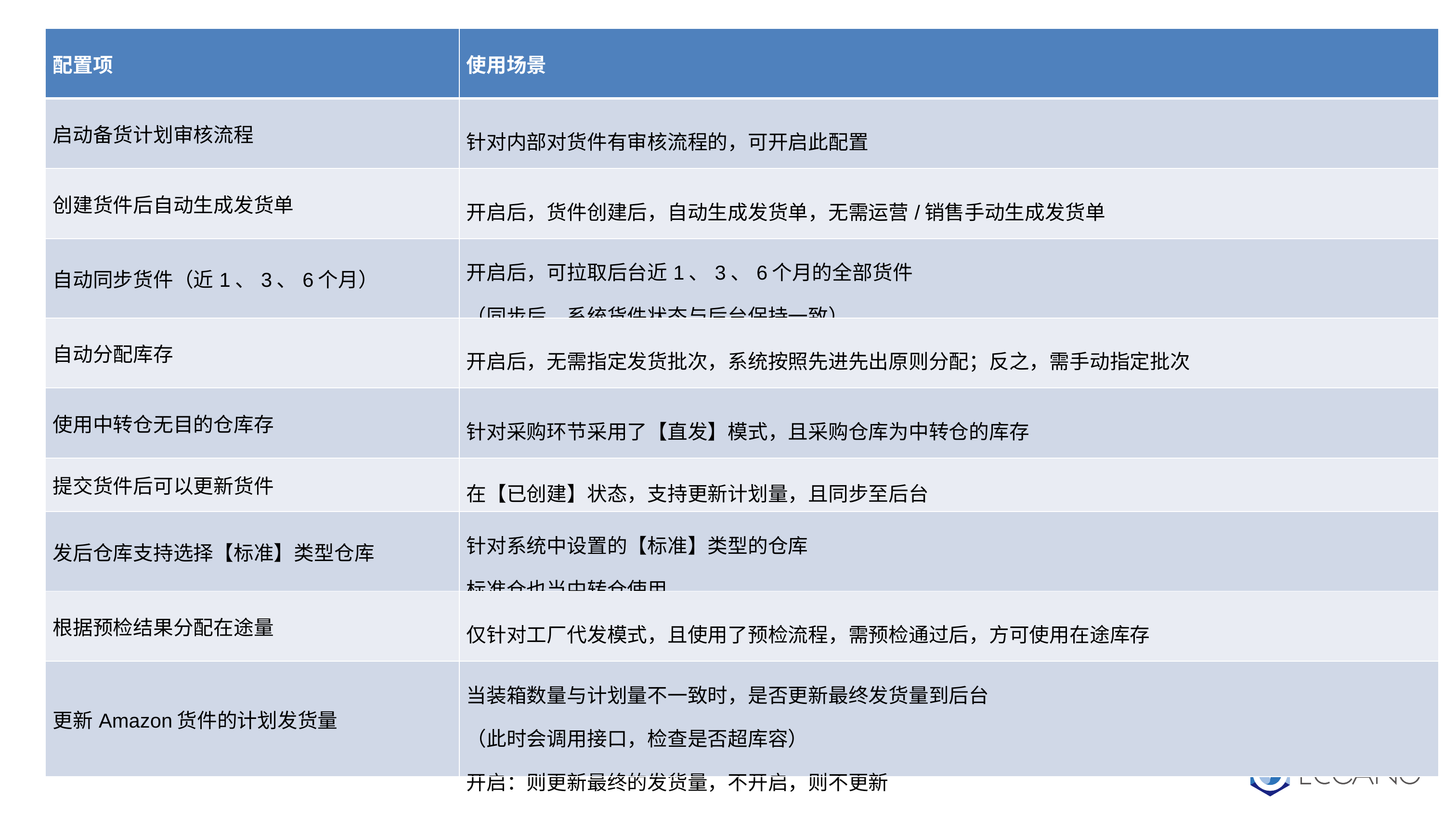

| 配置项 | 使用场景 |
| --- | --- |
| 启动备货计划审核流程 | 针对内部对货件有审核流程的，可开启此配置 |
| 创建货件后自动生成发货单 | 开启后，货件创建后，自动生成发货单，无需运营/销售手动生成发货单 |
| 自动同步货件（近1、3、6个月） | 开启后，可拉取后台近1、3、6个月的全部货件 （同步后，系统货件状态与后台保持一致） |
| 自动分配库存 | 开启后，无需指定发货批次，系统按照先进先出原则分配；反之，需手动指定批次 |
| 使用中转仓无目的仓库存 | 针对采购环节采用了【直发】模式，且采购仓库为中转仓的库存 |
| 提交货件后可以更新货件 | 在【已创建】状态，支持更新计划量，且同步至后台 |
| 发后仓库支持选择【标准】类型仓库 | 针对系统中设置的【标准】类型的仓库 标准仓也当中转仓使用 |
| 根据预检结果分配在途量 | 仅针对工厂代发模式，且使用了预检流程，需预检通过后，方可使用在途库存 |
| 更新Amazon货件的计划发货量 | 当装箱数量与计划量不一致时，是否更新最终发货量到后台 （此时会调用接口，检查是否超库容） 开启：则更新最终的发货量，不开启，则不更新 |
相关配置项使用场景说明